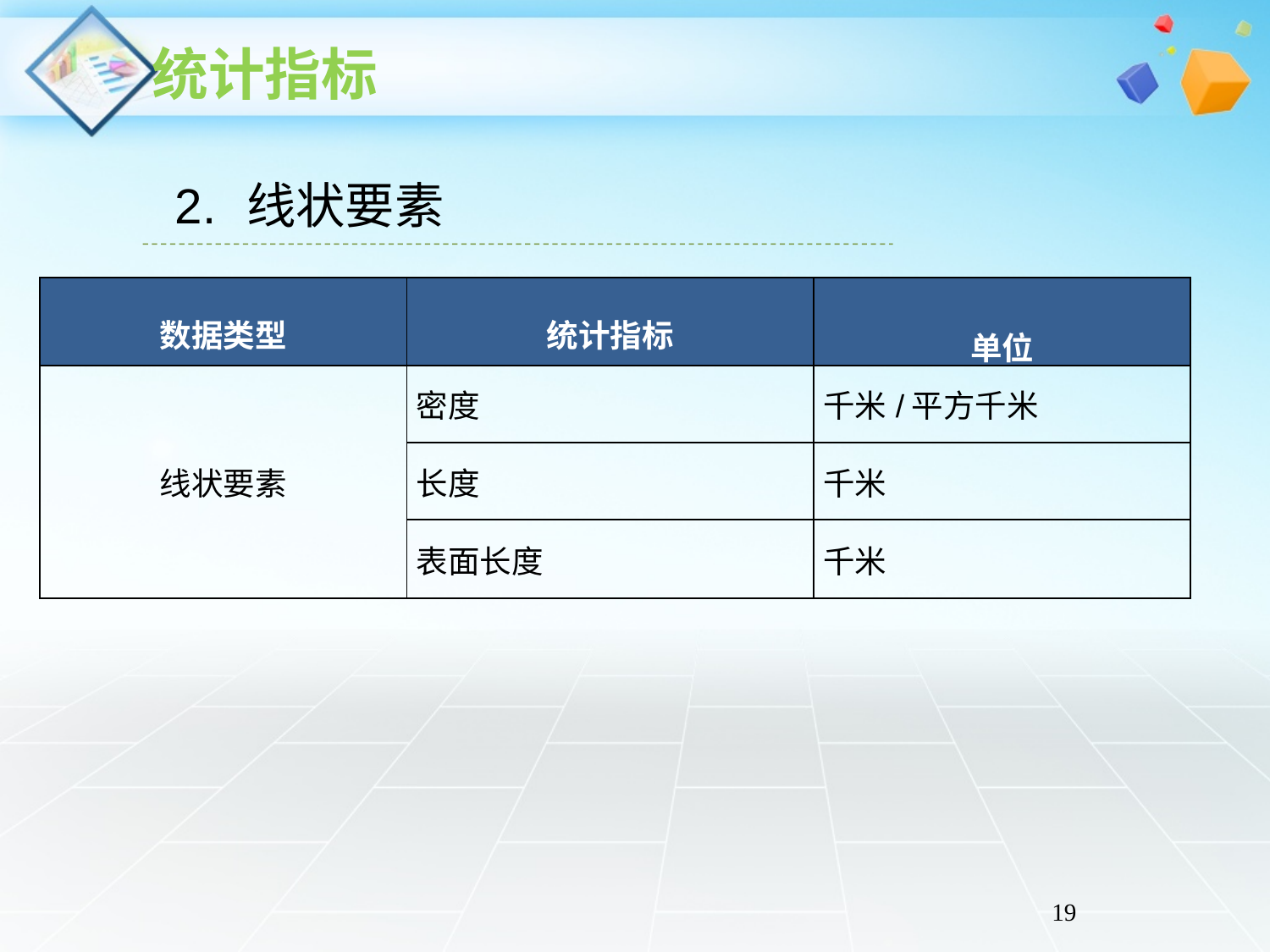

线状要素

| 数据类型 | 统计指标 | 单位 |
| --- | --- | --- |
| 线状要素 | 密度 | 千米/平方千米 |
|  | 长度 | 千米 |
|  | 表面长度 | 千米 |
19